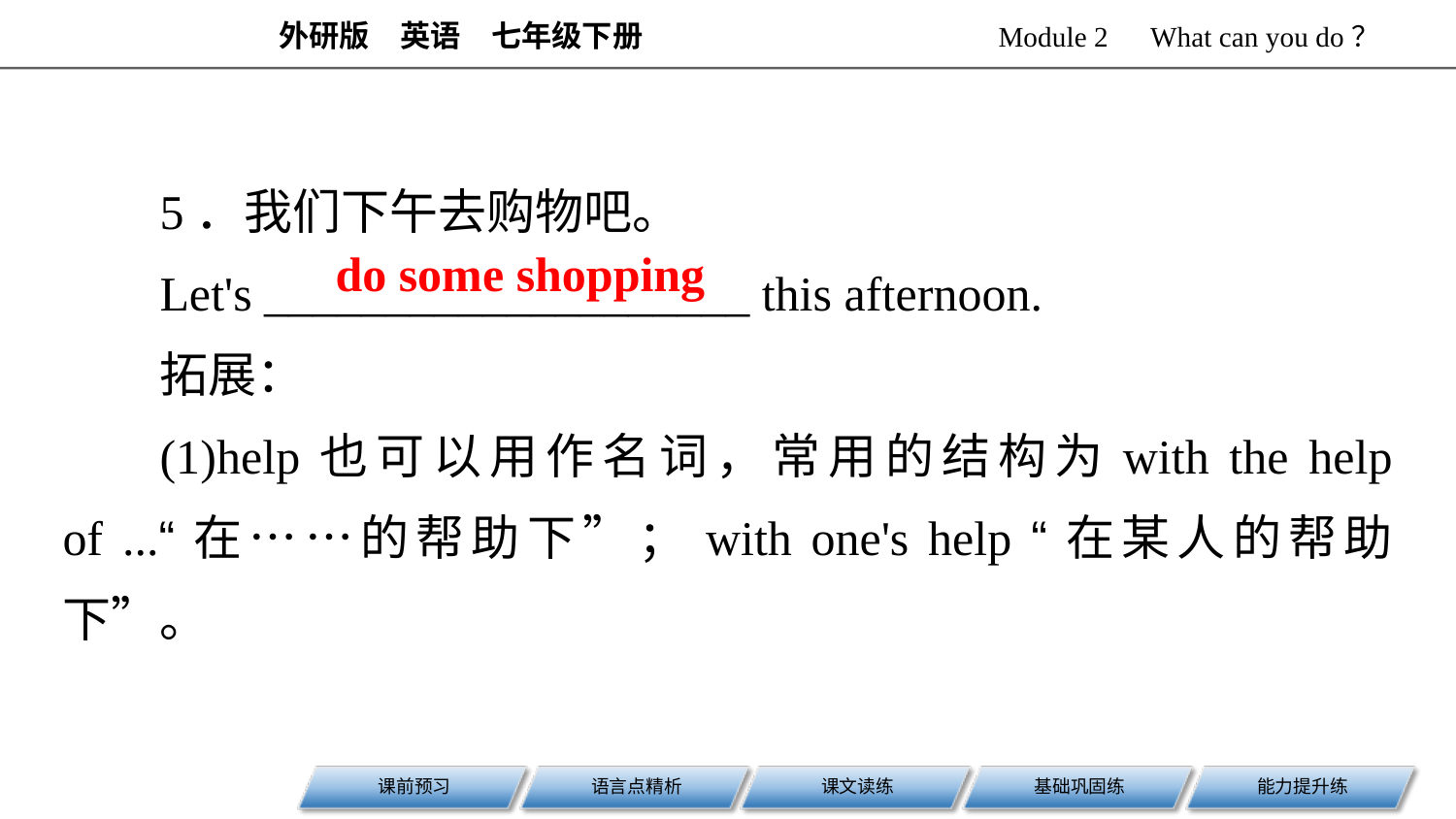

5．我们下午去购物吧。
Let's ____________________ this afternoon.
拓展：
(1)help也可以用作名词，常用的结构为with the help of ...“在……的帮助下”；with one's help “在某人的帮助下”。
do some shopping